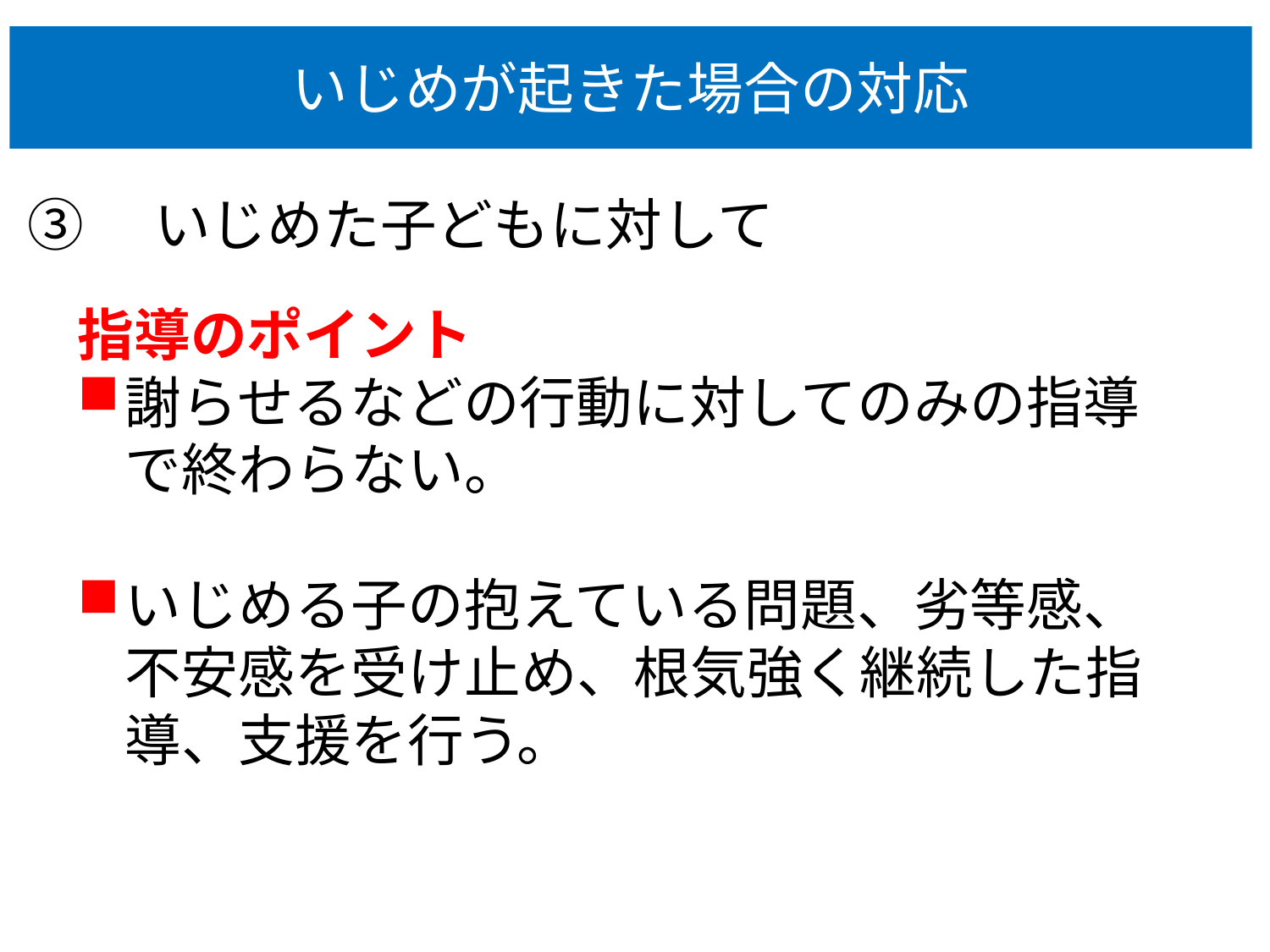

# いじめが起きた場合の対応
③　いじめた子どもに対して

指導のポイント
謝らせるなどの行動に対してのみの指導で終わらない。

いじめる子の抱えている問題、劣等感、不安感を受け止め、根気強く継続した指導、支援を行う。